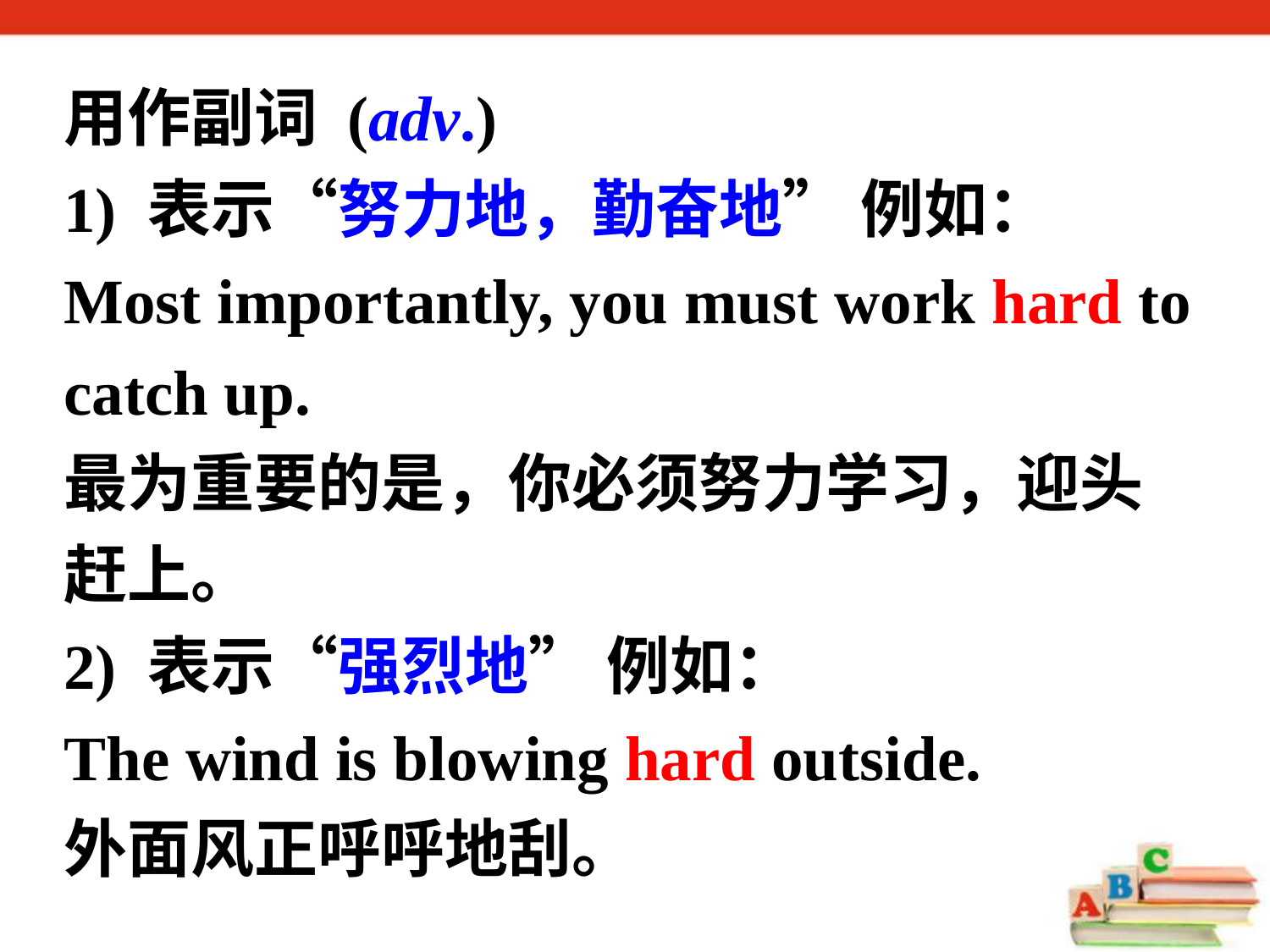

用作副词 (adv.)
1) 表示“努力地，勤奋地” 例如：
Most importantly, you must work hard to catch up.
最为重要的是，你必须努力学习，迎头赶上。
2) 表示“强烈地” 例如：
The wind is blowing hard outside.
外面风正呼呼地刮。